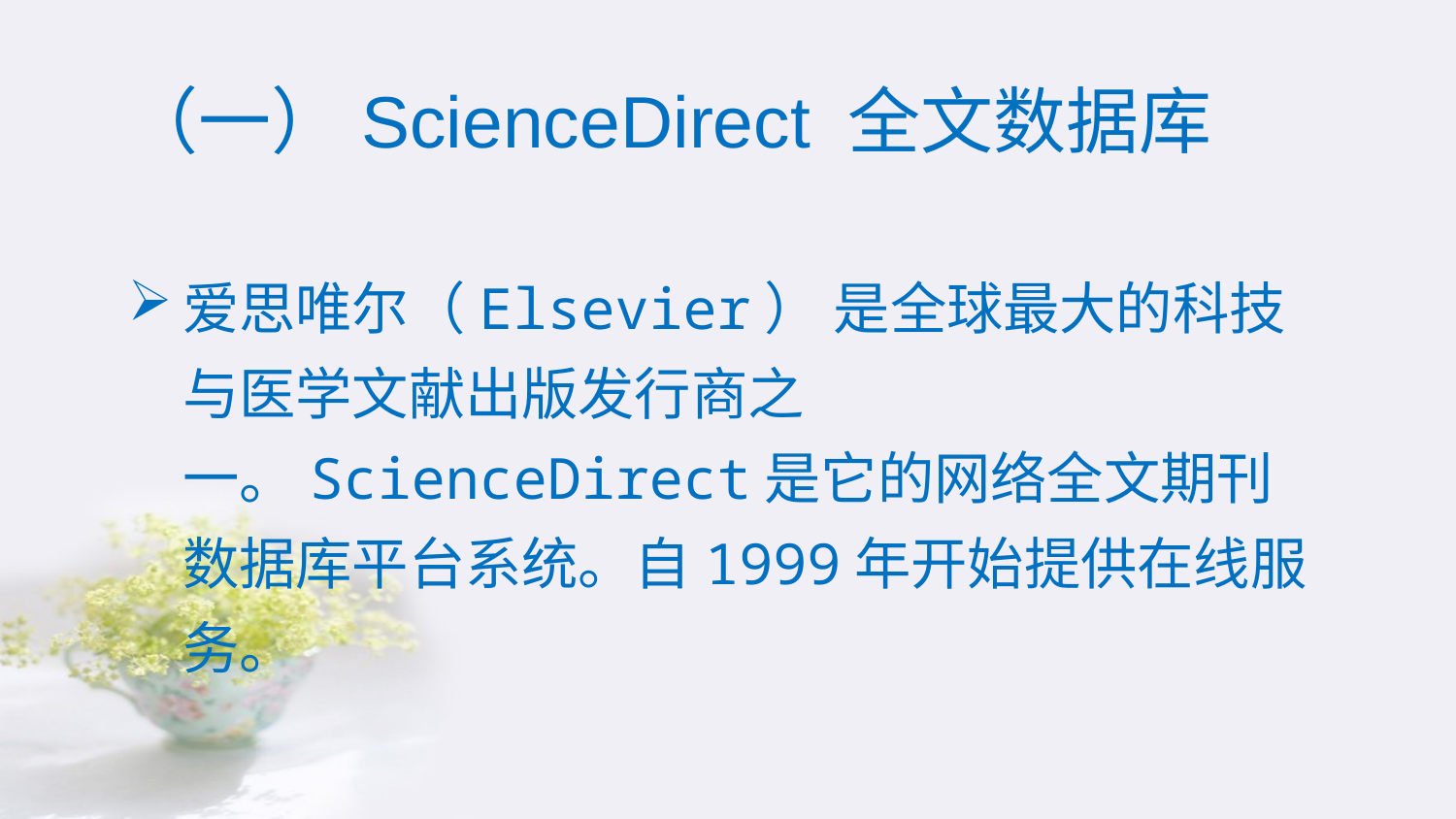

（一）ScienceDirect 全文数据库
爱思唯尔（Elsevier） 是全球最大的科技与医学文献出版发行商之一。ScienceDirect是它的网络全文期刊数据库平台系统。自1999年开始提供在线服务。